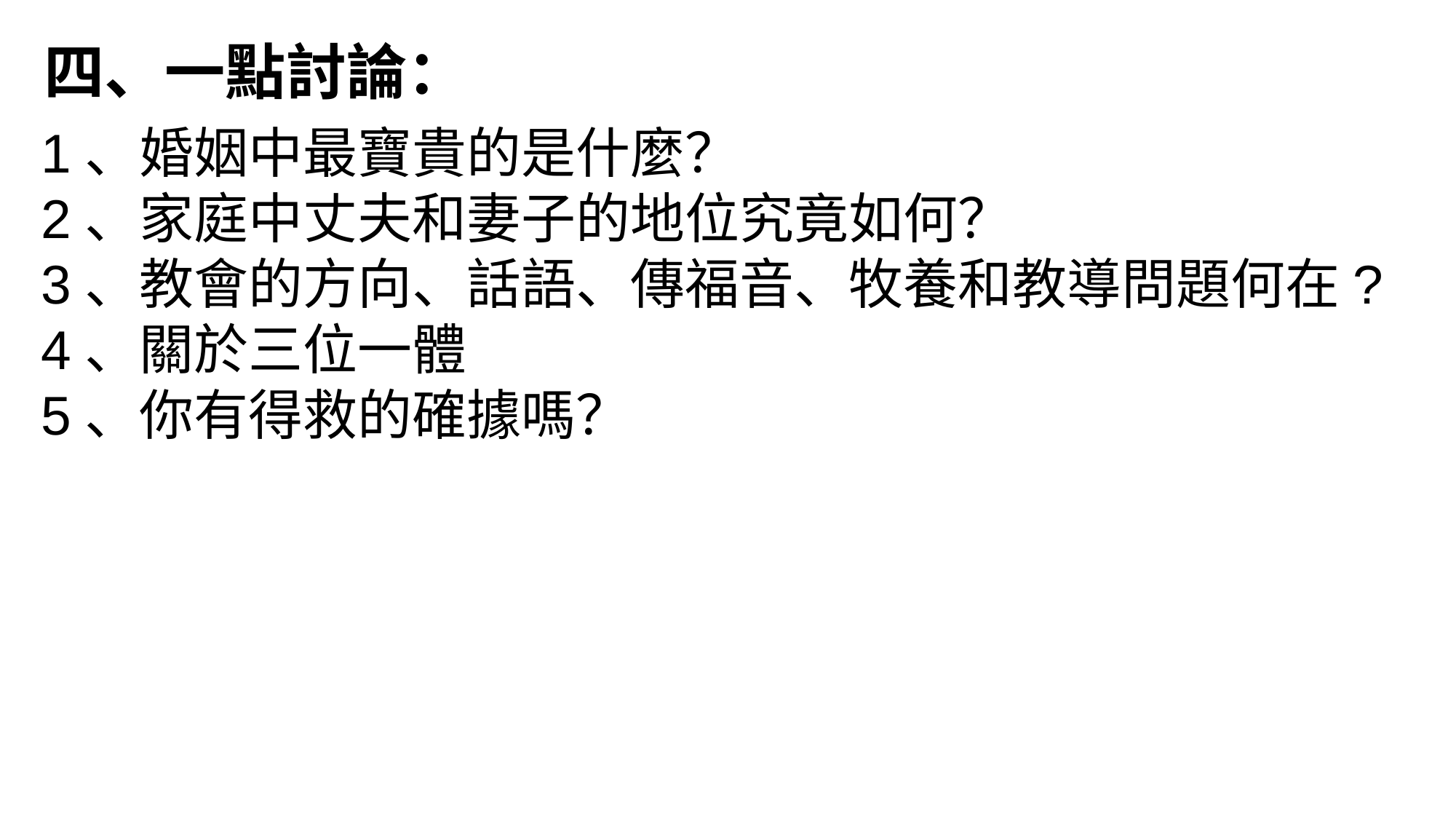

四、一點討論：
1、婚姻中最寶貴的是什麼？
2、家庭中丈夫和妻子的地位究竟如何？
3、教會的方向、話語、傳福音、牧養和教導問題何在?
4、關於三位一體
5、你有得救的確據嗎？